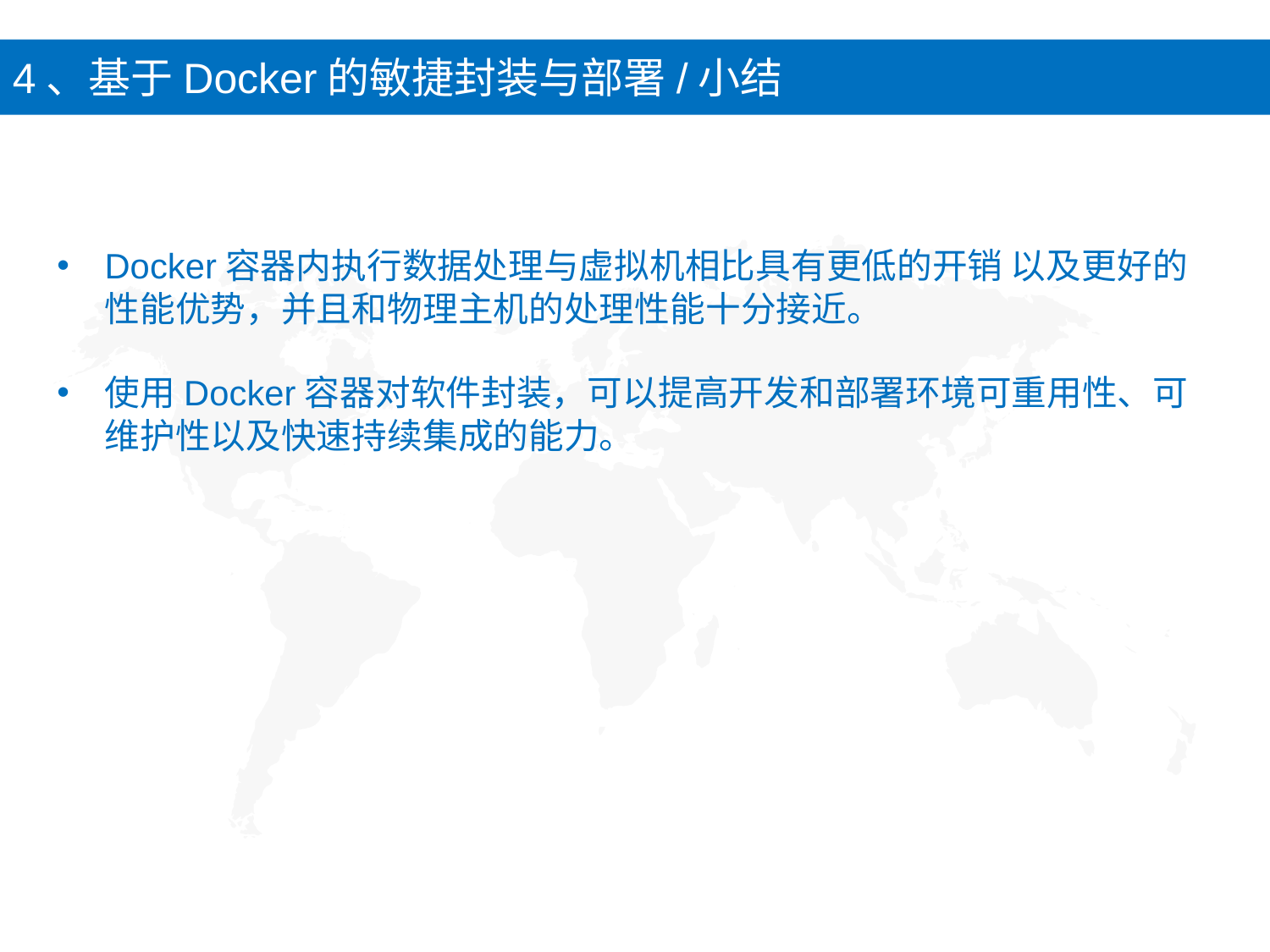

4、基于Docker的敏捷封装与部署/小结

Docker容器内执行数据处理与虚拟机相比具有更低的开销 以及更好的性能优势，并且和物理主机的处理性能十分接近。

使用Docker容器对软件封装，可以提高开发和部署环境可重用性、可维护性以及快速持续集成的能力。